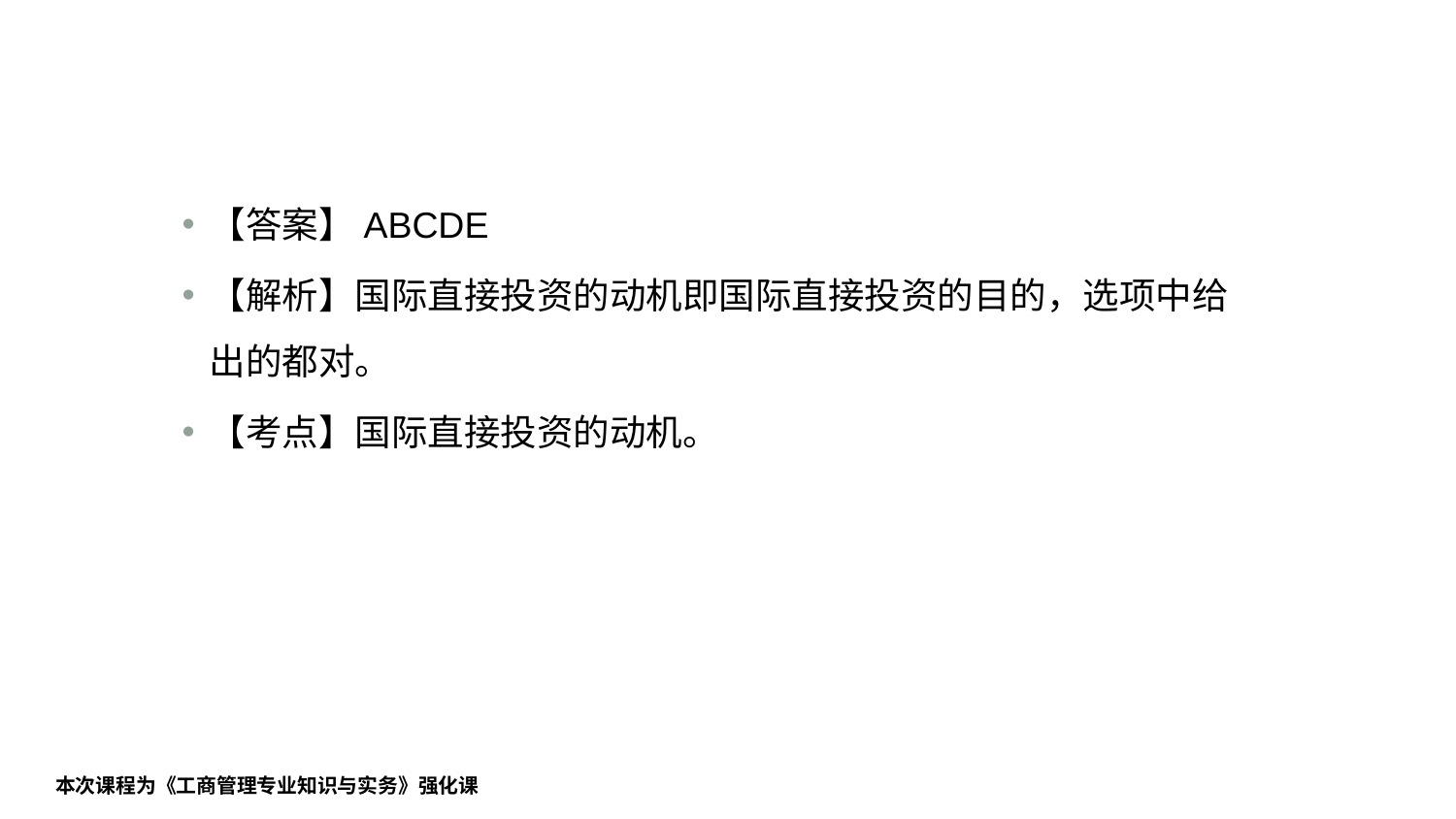

#
【答案】ABCDE
【解析】国际直接投资的动机即国际直接投资的目的，选项中给出的都对。
【考点】国际直接投资的动机。